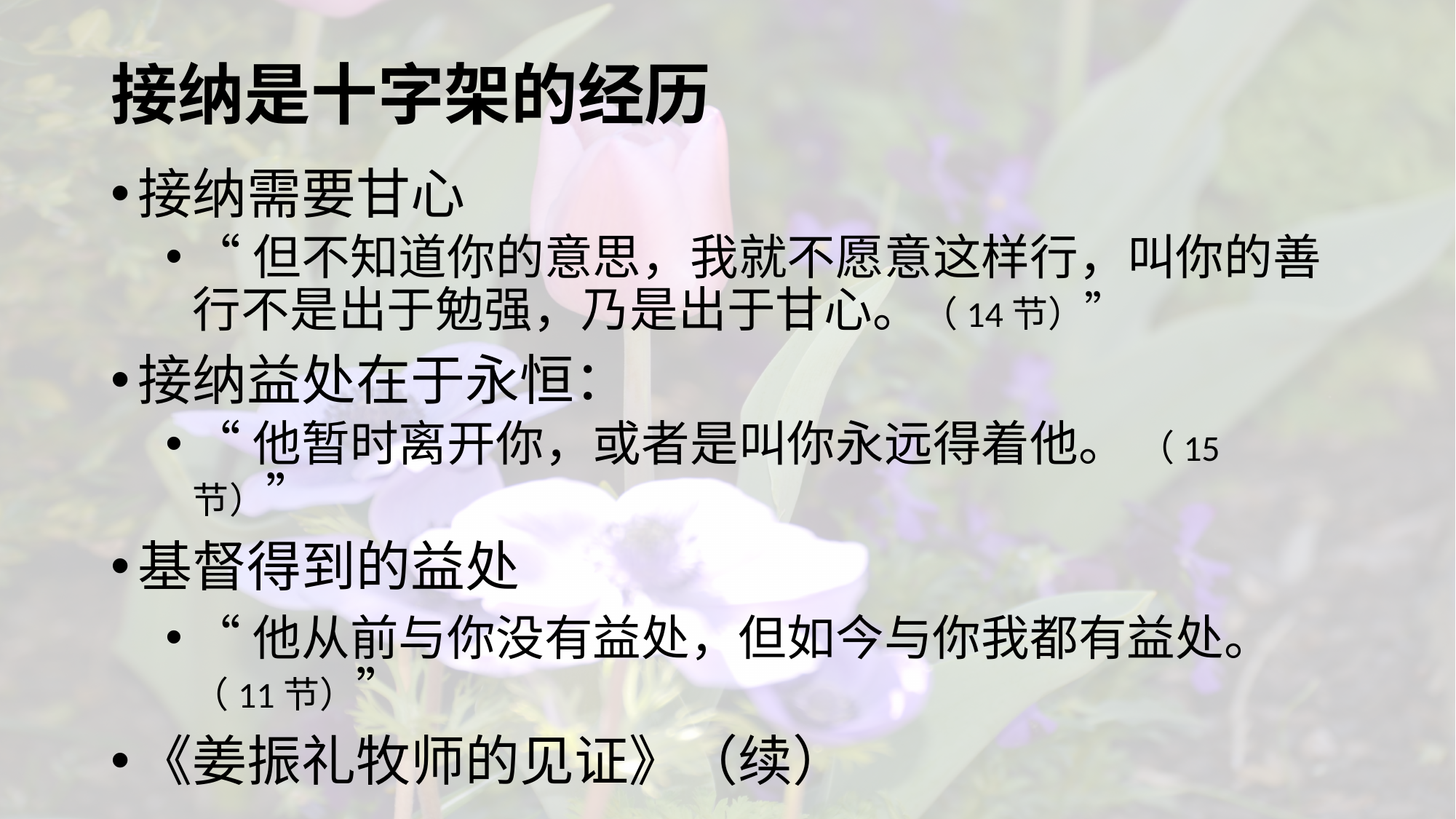

# 接纳是十字架的经历
接纳需要甘心
“但不知道你的意思，我就不愿意这样行，叫你的善行不是出于勉强，乃是出于甘心。（14节）”
接纳益处在于永恒：
“他暂时离开你，或者是叫你永远得着他。 （15节）”
基督得到的益处
“他从前与你没有益处，但如今与你我都有益处。（11节）”
《姜振礼牧师的见证》（续）